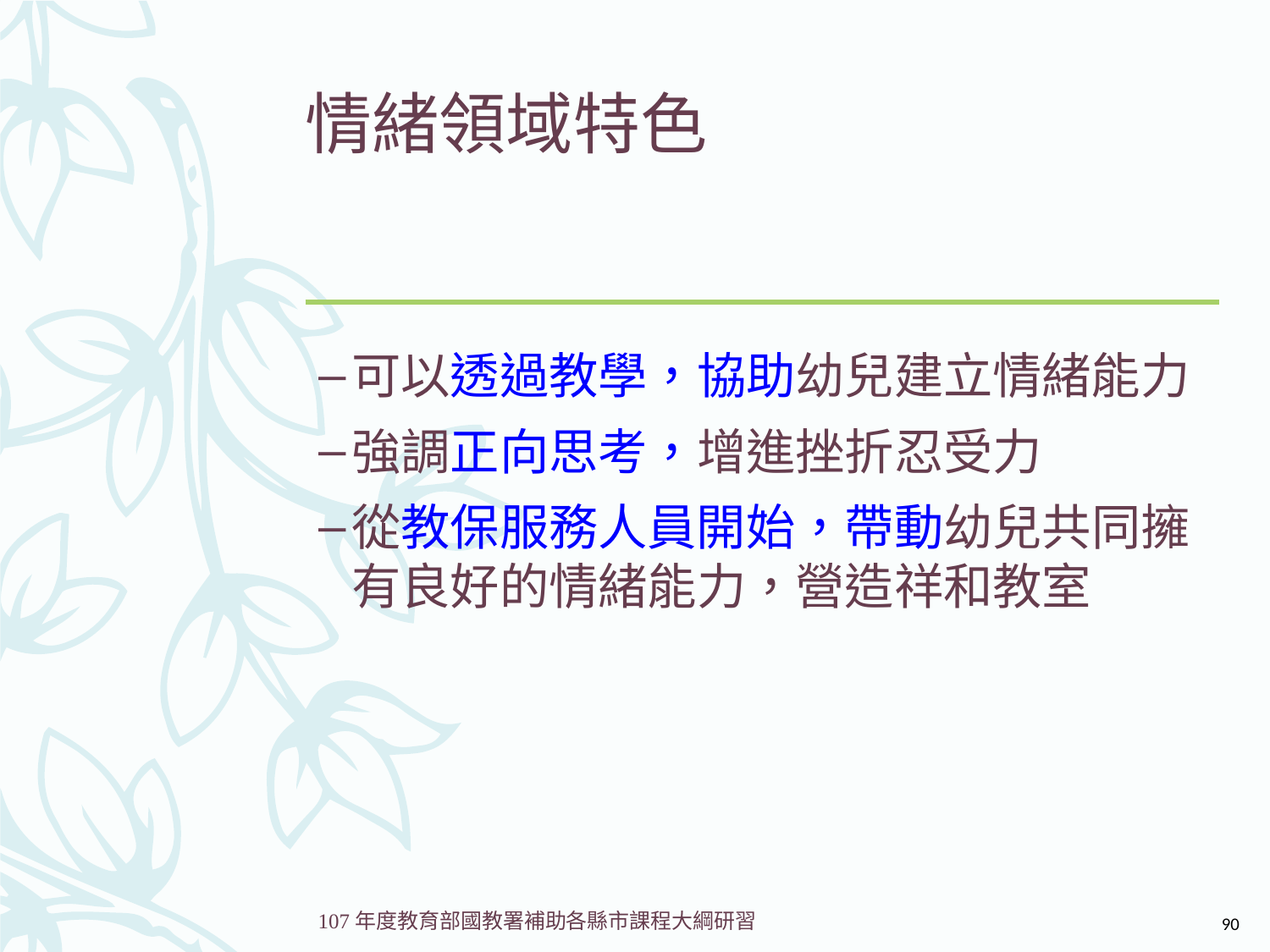

# 情緒領域特色
可以透過教學，協助幼兒建立情緒能力
強調正向思考，增進挫折忍受力
從教保服務人員開始，帶動幼兒共同擁有良好的情緒能力，營造祥和教室

90
107年度教育部國教署補助各縣市課程大綱研習